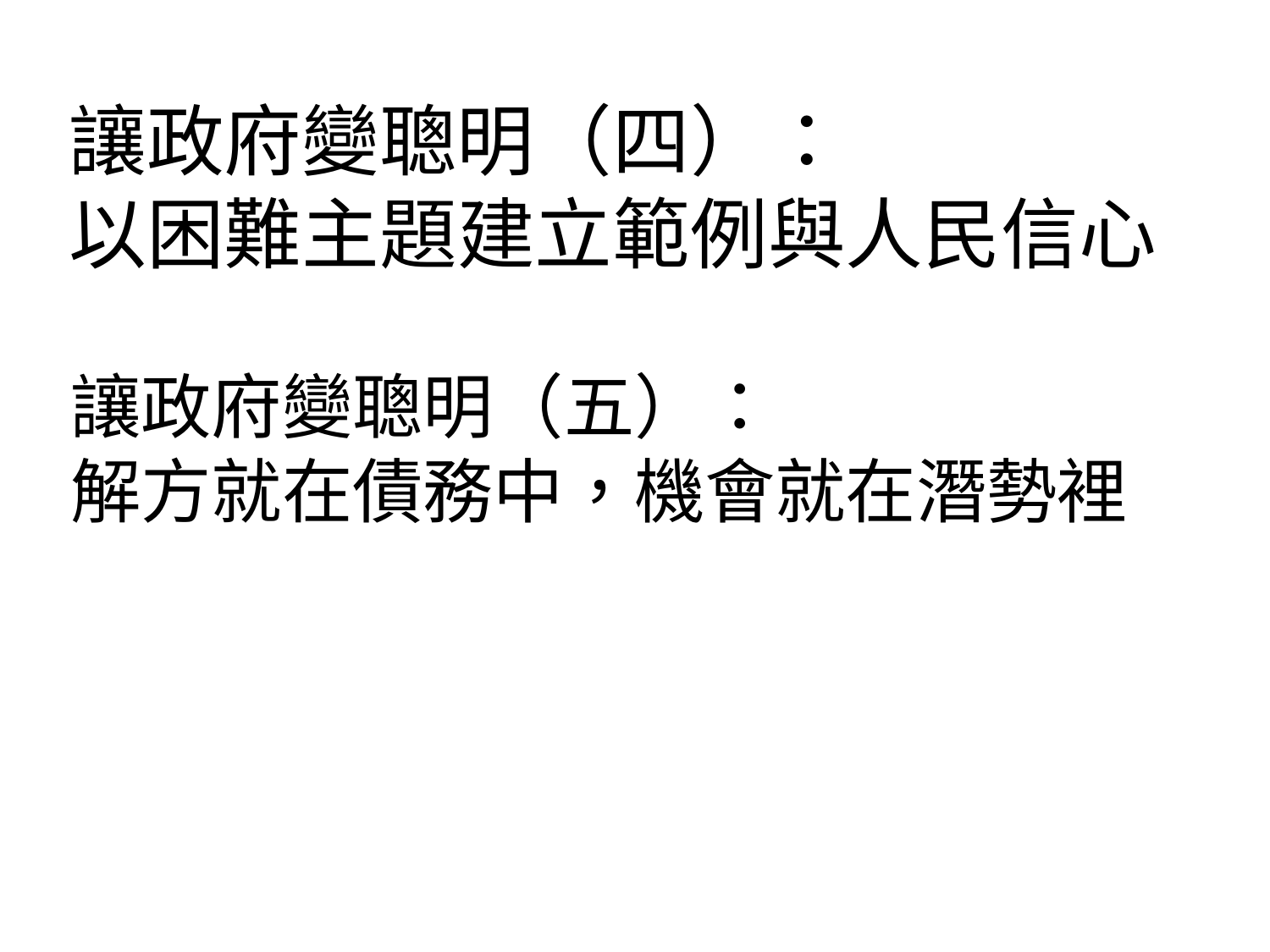

# 讓政府變聰明（四）： 以困難主題建立範例與人民信心
讓政府變聰明（五）：
解方就在債務中，機會就在潛勢裡